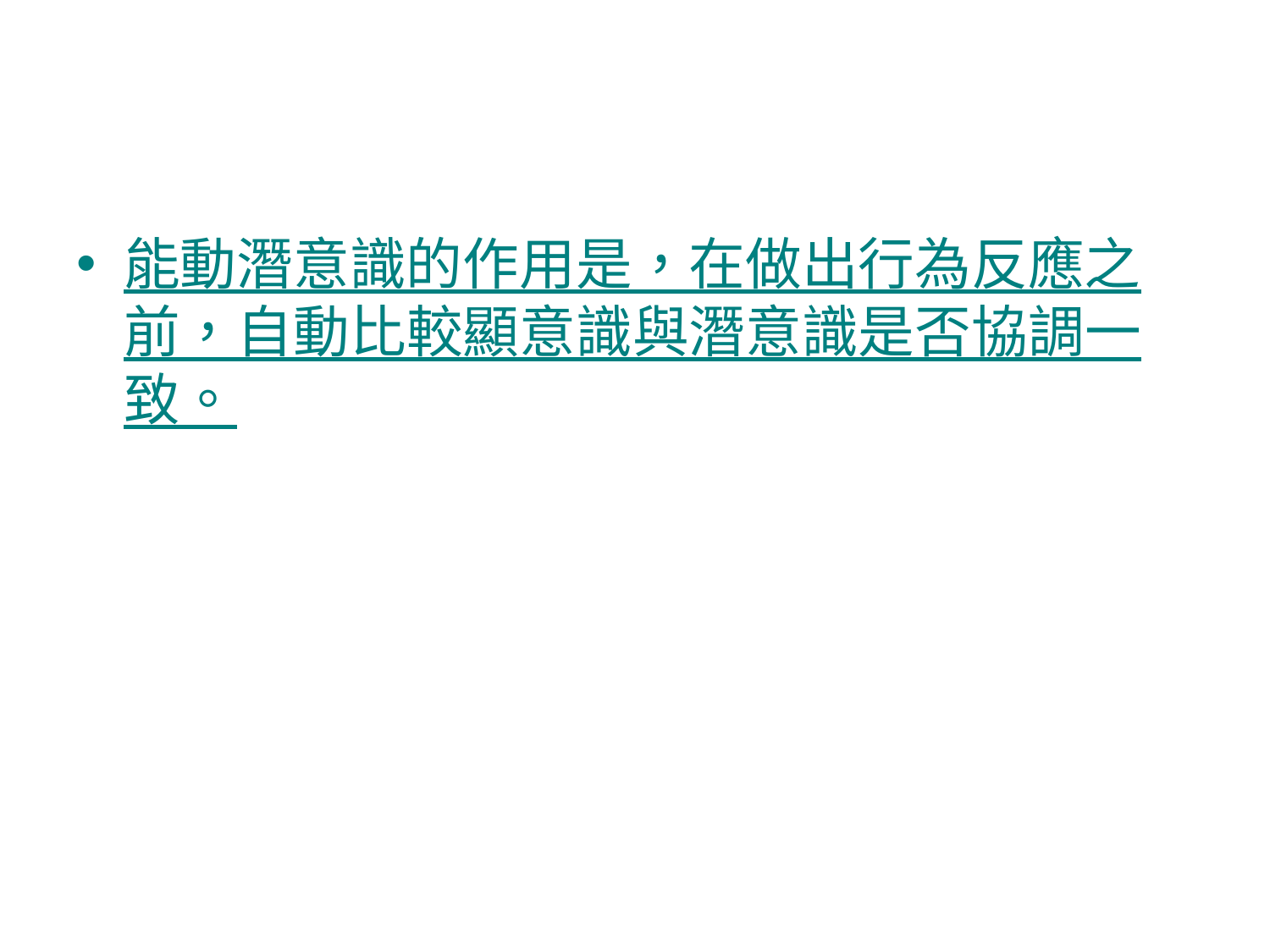

能動潛意識的作用是，在做出行為反應之前，自動比較顯意識與潛意識是否協調一致。